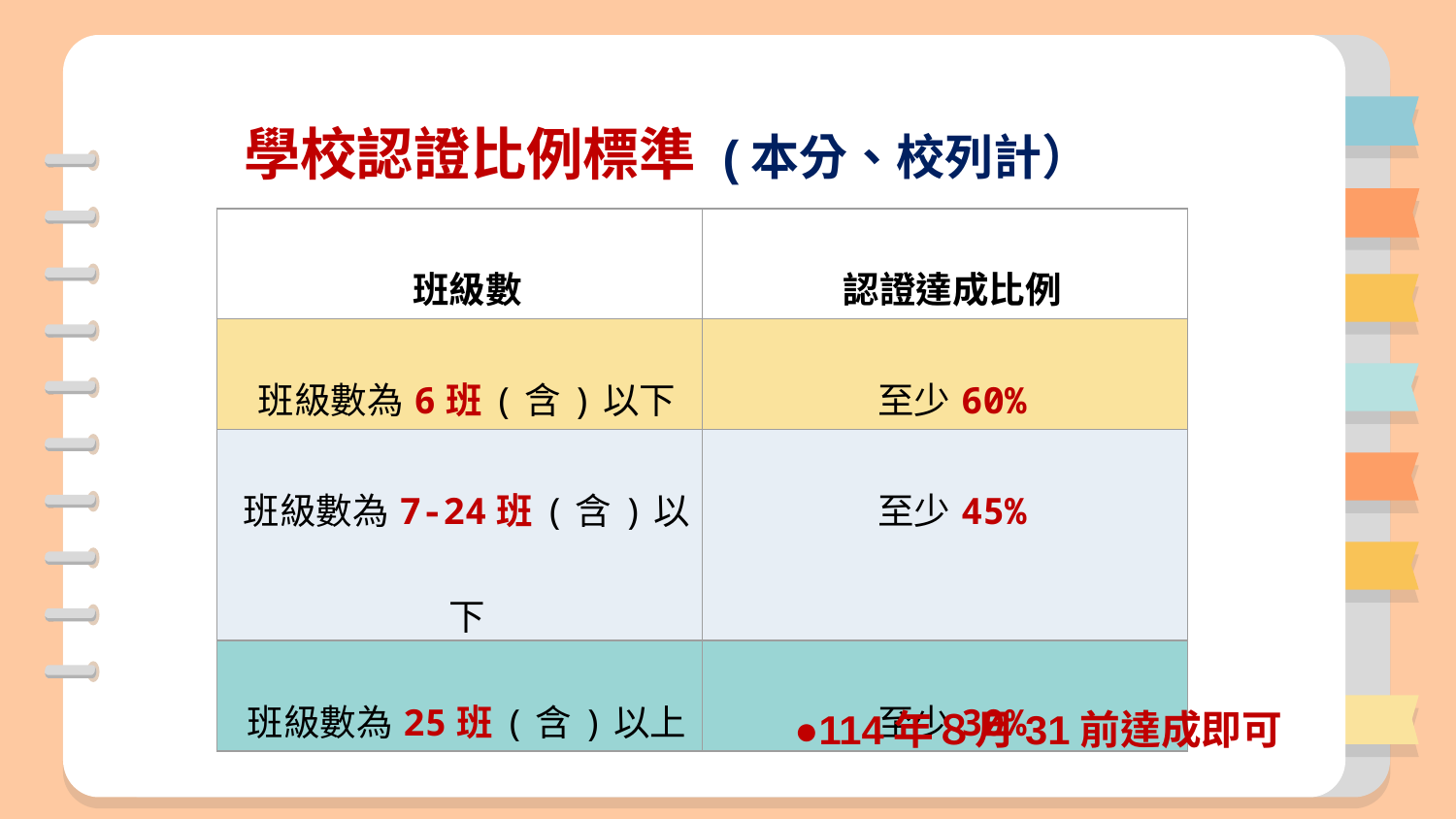

# 學校認證比例標準 (本分、校列計）
| 班級數 | 認證達成比例 |
| --- | --- |
| 班級數為6班(含)以下 | 至少60% |
| 班級數為7-24班(含)以下 | 至少45% |
| 班級數為25班(含)以上 | 至少30% |
●114年８月31前達成即可